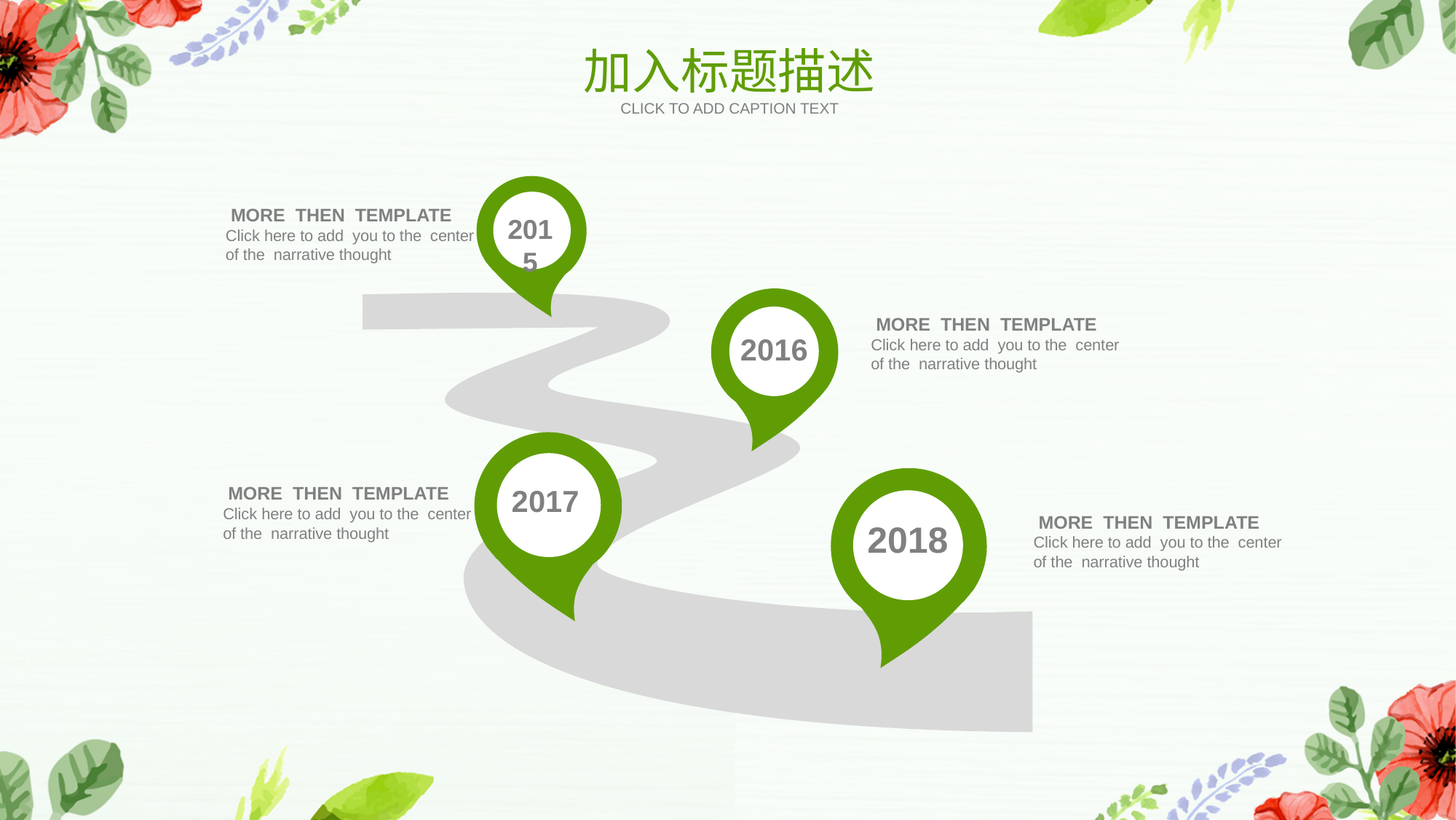

加入标题描述
CLICK TO ADD CAPTION TEXT

 MORE  THEN  TEMPLATE
Click here to add  you to the  center
of the  narrative thought
2015

 MORE  THEN  TEMPLATE
Click here to add  you to the  center
of the  narrative thought
2016

 MORE  THEN  TEMPLATE
Click here to add  you to the  center
of the  narrative thought
2017

 MORE  THEN  TEMPLATE
Click here to add  you to the  center
of the  narrative thought
2018